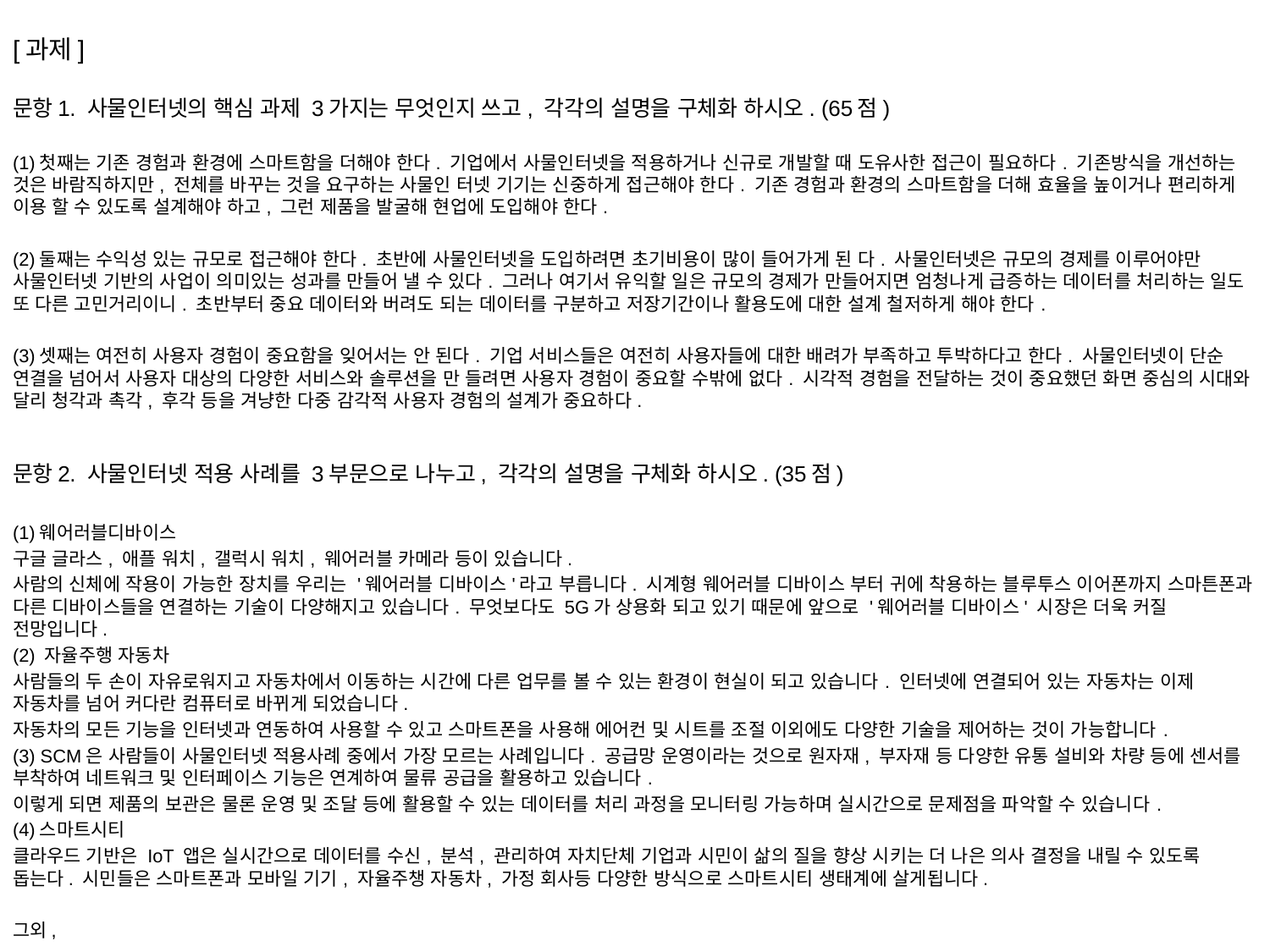

[과제]

문항1. 사물인터넷의 핵심 과제 3가지는 무엇인지 쓰고, 각각의 설명을 구체화 하시오. (65점)

(1)첫째는 기존 경험과 환경에 스마트함을 더해야 한다. 기업에서 사물인터넷을 적용하거나 신규로 개발할 때 도유사한 접근이 필요하다. 기존방식을 개선하는 것은 바람직하지만, 전체를 바꾸는 것을 요구하는 사물인 터넷 기기는 신중하게 접근해야 한다. 기존 경험과 환경의 스마트함을 더해 효율을 높이거나 편리하게 이용 할 수 있도록 설계해야 하고, 그런 제품을 발굴해 현업에 도입해야 한다.

(2)​둘째는 수익성 있는 규모로 접근해야 한다. 초반에 사물인터넷을 도입하려면 초기비용이 많이 들어가게 된 다. 사물인터넷은 규모의 경제를 이루어야만 사물인터넷 기반의 사업이 의미있는 성과를 만들어 낼 수 있다. 그러나 여기서 유익할 일은 규모의 경제가 만들어지면 엄청나게 급증하는 데이터를 처리하는 일도 또 다른 고민거리이니. 초반부터 중요 데이터와 버려도 되는 데이터를 구분하고 저장기간이나 활용도에 대한 설계 철저하게 해야 한다.

​(3)셋째는 여전히 사용자 경험이 중요함을 잊어서는 안 된다. 기업 서비스들은 여전히 사용자들에 대한 배려가 부족하고 투박하다고 한다. 사물인터넷이 단순 연결을 넘어서 사용자 대상의 다양한 서비스와 솔루션을 만 들려면 사용자 경험이 중요할 수밖에 없다. 시각적 경험을 전달하는 것이 중요했던 화면 중심의 시대와 달리 청각과 촉각, 후각 등을 겨냥한 다중 감각적 사용자 경험의 설계가 중요하다.
문항2. 사물인터넷 적용 사례를 3부문으로 나누고, 각각의 설명을 구체화 하시오. (35점)

(1)웨어러블디바이스​
구글 글라스, 애플 워치, 갤럭시 워치, 웨어러블 카메라 등이 있습니다.
사람의 신체에 작용이 가능한 장치를 우리는 '웨어러블 디바이스'라고 부릅니다. 시계형 웨어러블 디바이스 부터 귀에 착용하는 블루투스 이어폰까지 스마튼폰과 다른 디바이스들을 연결하는 기술이 다양해지고 있습니다. 무엇보다도 5G가 상용화 되고 있기 때문에 앞으로 '웨어러블 디바이스' 시장은 더욱 커질 전망입니다.
​(2) 자율주행 자동차​
사람들의 두 손이 자유로워지고 자동차에서 이동하는 시간에 다른 업무를 볼 수 있는 환경이 현실이 되고 있습니다. 인터넷에 연결되어 있는 자동차는 이제 자동차를 넘어 커다란 컴퓨터로 바뀌게 되었습니다.​
자동차의 모든 기능을 인터넷과 연동하여 사용할 수 있고 스마트폰을 사용해 에어컨 및 시트를 조절 이외에도 다양한 기술을 제어하는 것이 가능합니다.
(3) SCM은 사람들이 사물인터넷 적용사례 중에서 가장 모르는 사례입니다. 공급망 운영이라는 것으로 원자재, 부자재 등 다양한 유통 설비와 차량 등에 센서를 부착하여 네트워크 및 인터페이스 기능은 연계하여 물류 공급을 활용하고 있습니다.​
이렇게 되면 제품의 보관은 물론 운영 및 조달 등에 활용할 수 있는 데이터를 처리 과정을 모니터링 가능하며 실시간으로 문제점을 파악할 수 있습니다.
(4)스마트시티
클라우드 기반은 IoT 앱은 실시간으로 데이터를 수신, 분석, 관리하여 자치단체 기업과 시민이 삶의 질을 향상 시키는 더 나은 의사 결정을 내릴 수 있도록 돕는다.​ 시민들은 스마트폰과 모바일 기기, 자율주챙 자동차, 가정 회사등 다양한 방식으로 스마트시티 생태계에 살게됩니다.

그외,